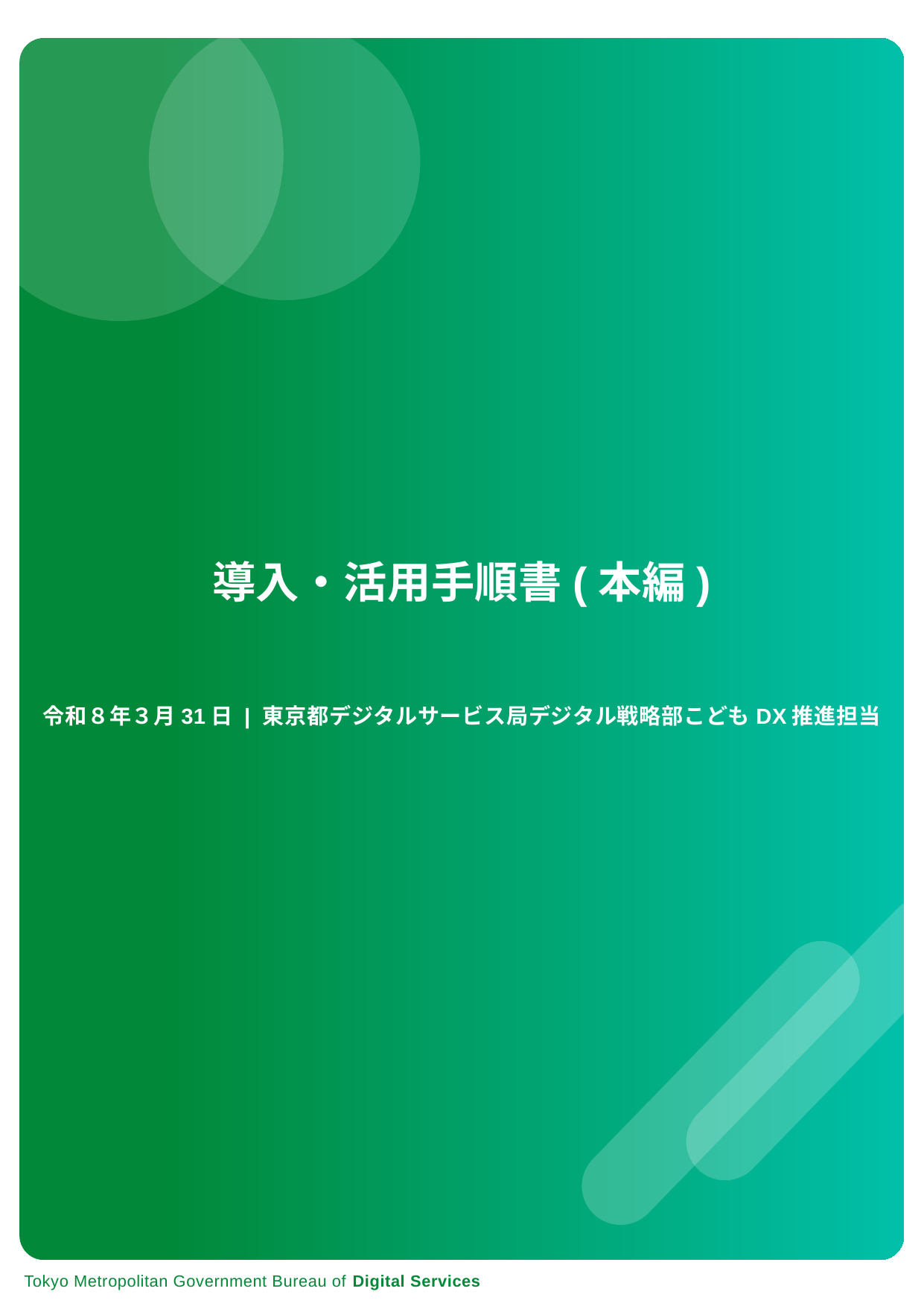

導入・活用手順書(本編)
令和８年３月31日 | 東京都デジタルサービス局デジタル戦略部こどもDX推進担当